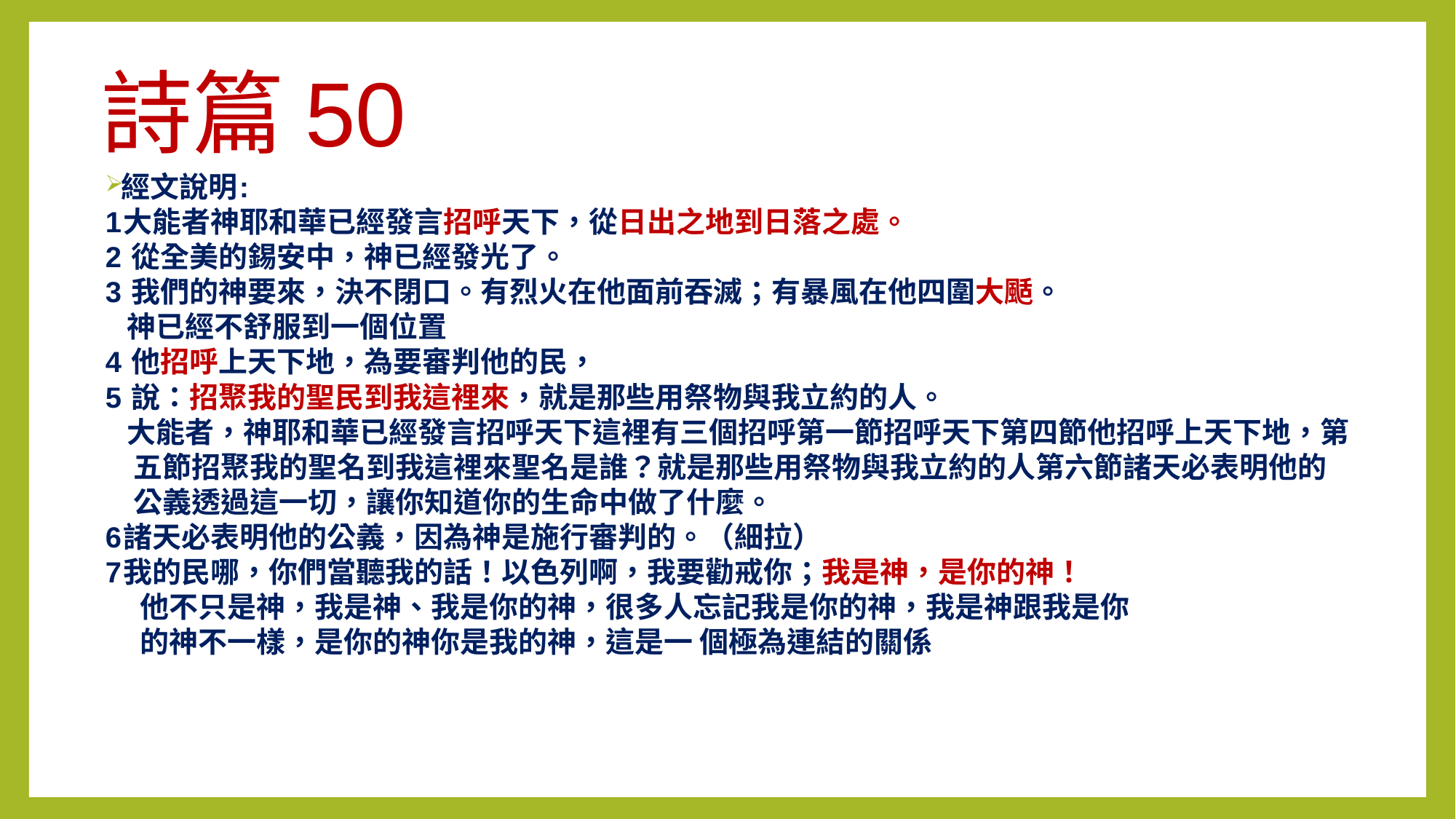

# 詩篇50
經文說明:
1大能者神耶和華已經發言招呼天下，從日出之地到日落之處。
2 從全美的錫安中，神已經發光了。
3 我們的神要來，決不閉口。有烈火在他面前吞滅；有暴風在他四圍大颳。
   神已經不舒服到一個位置
4 他招呼上天下地，為要審判他的民，
5 說：招聚我的聖民到我這裡來，就是那些用祭物與我立約的人。
   大能者，神耶和華已經發言招呼天下這裡有三個招呼第一節招呼天下第四節他招呼上天下地，第
    五節招聚我的聖名到我這裡來聖名是誰？就是那些用祭物與我立約的人第六節諸天必表明他的
    公義透過這一切，讓你知道你的生命中做了什麼。
6諸天必表明他的公義，因為神是施行審判的。（細拉）
7我的民哪，你們當聽我的話！以色列啊，我要勸戒你；我是神，是你的神！
     他不只是神，我是神、我是你的神，很多人忘記我是你的神，我是神跟我是你
     的神不一樣，是你的神你是我的神，這是一 個極為連結的關係